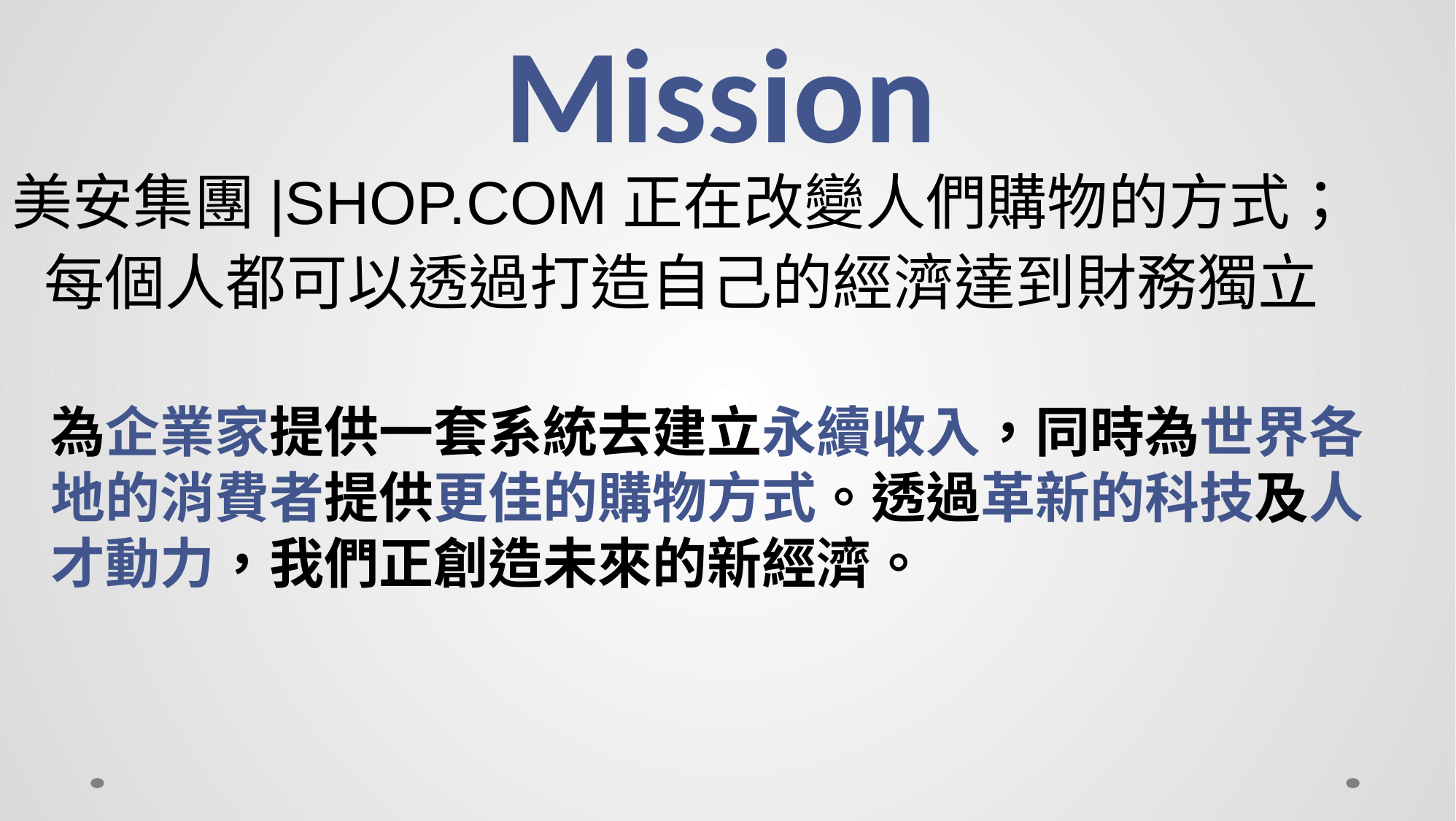

# Mission
美安集團|SHOP.COM正在改變人們購物的方式；每個人都可以透過打造自己的經濟達到財務獨立
為企業家提供一套系統去建立永續收入，同時為世界各地的消費者提供更佳的購物方式。透過革新的科技及人才動力，我們正創造未來的新經濟。